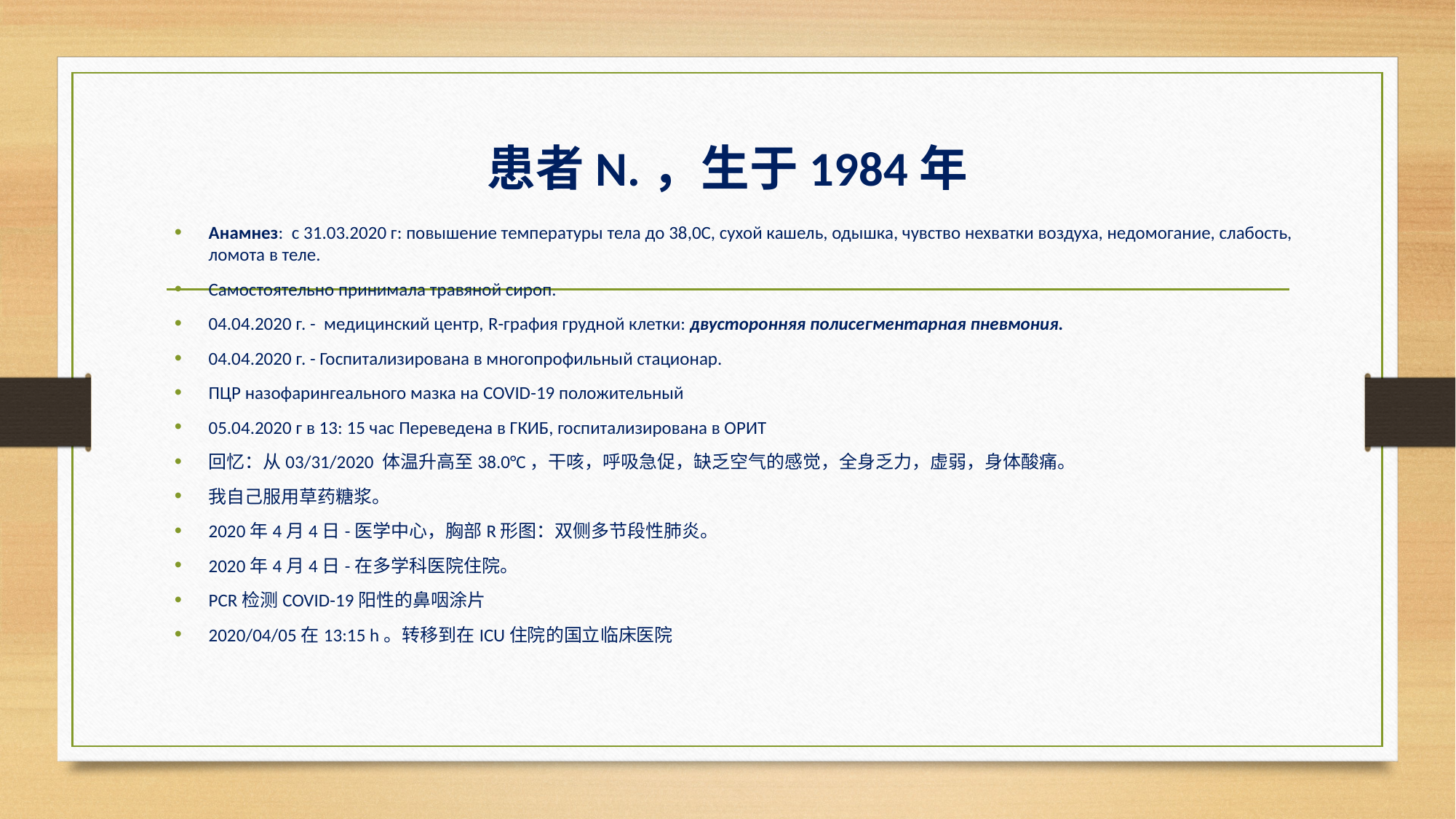

# 患者N.，生于1984年
Анамнез:  с 31.03.2020 г: повышение температуры тела до 38,0С, сухой кашель, одышка, чувство нехватки воздуха, недомогание, слабость, ломота в теле.
Самостоятельно принимала травяной сироп.
04.04.2020 г. -  медицинский центр, R-графия грудной клетки: двусторонняя полисегментарная пневмония.
04.04.2020 г. - Госпитализирована в многопрофильный стационар.
ПЦР назофарингеального мазка на COVID-19 положительный
05.04.2020 г в 13: 15 час Переведена в ГКИБ, госпитализирована в ОРИТ
回忆：从03/31/2020 体温升高至38.0°C，干咳，呼吸急促，缺乏空气的感觉，全身乏力，虚弱，身体酸痛。
我自己服用草药糖浆。
2020年4月4日-医学中心，胸部R形图：双侧多节段性肺炎。
2020年4月4日-在多学科医院住院。
PCR检测COVID-19阳性的鼻咽涂片
2020/04/05在13:15 h。转移到在ICU住院的国立临床医院